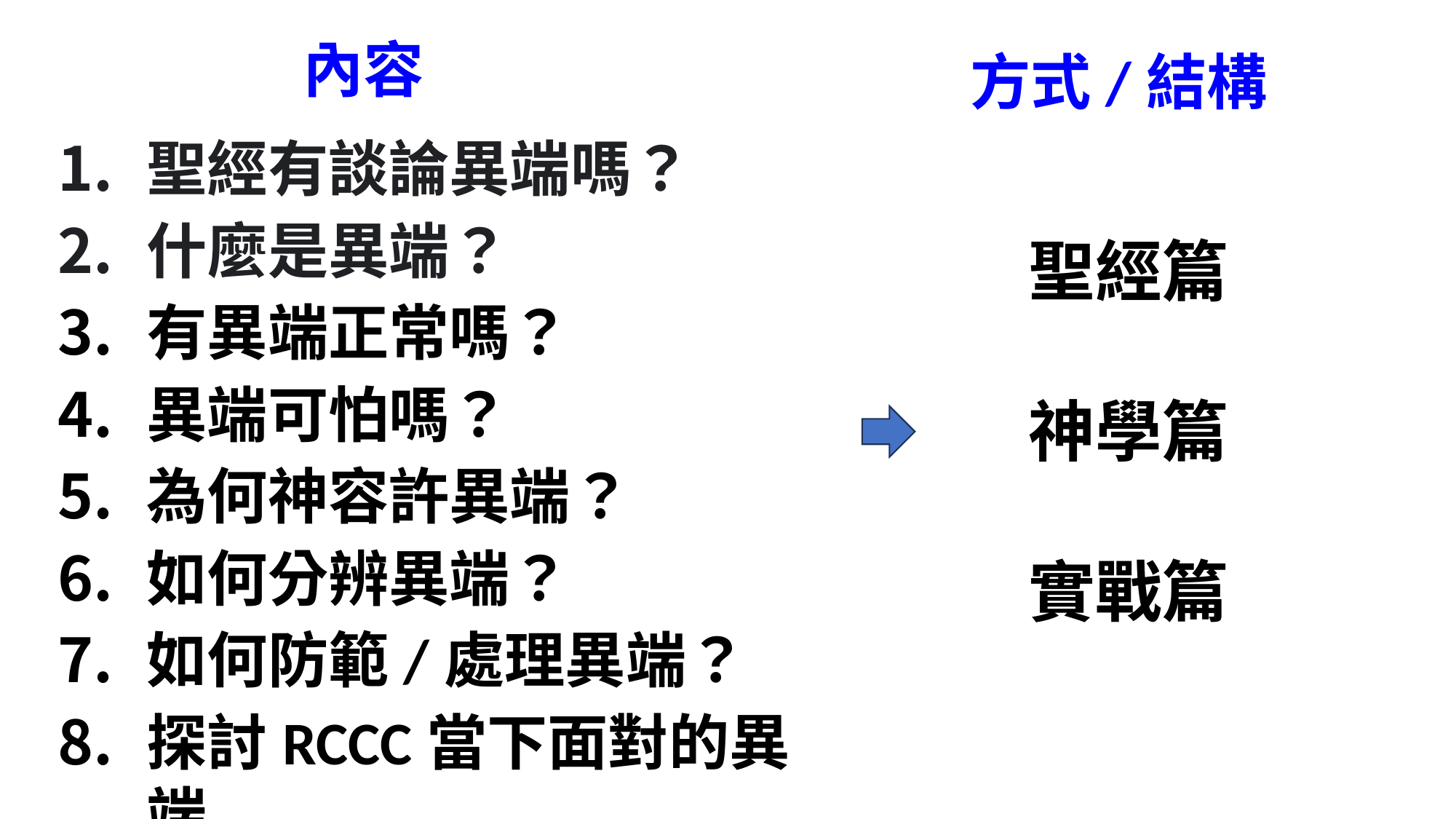

內容
方式/結構
聖經有談論異端嗎？
什麼是異端？
有異端正常嗎？
異端可怕嗎？
為何神容許異端？
如何分辨異端？
如何防範/處理異端？
探討RCCC當下面對的異端
聖經篇

神學篇

實戰篇